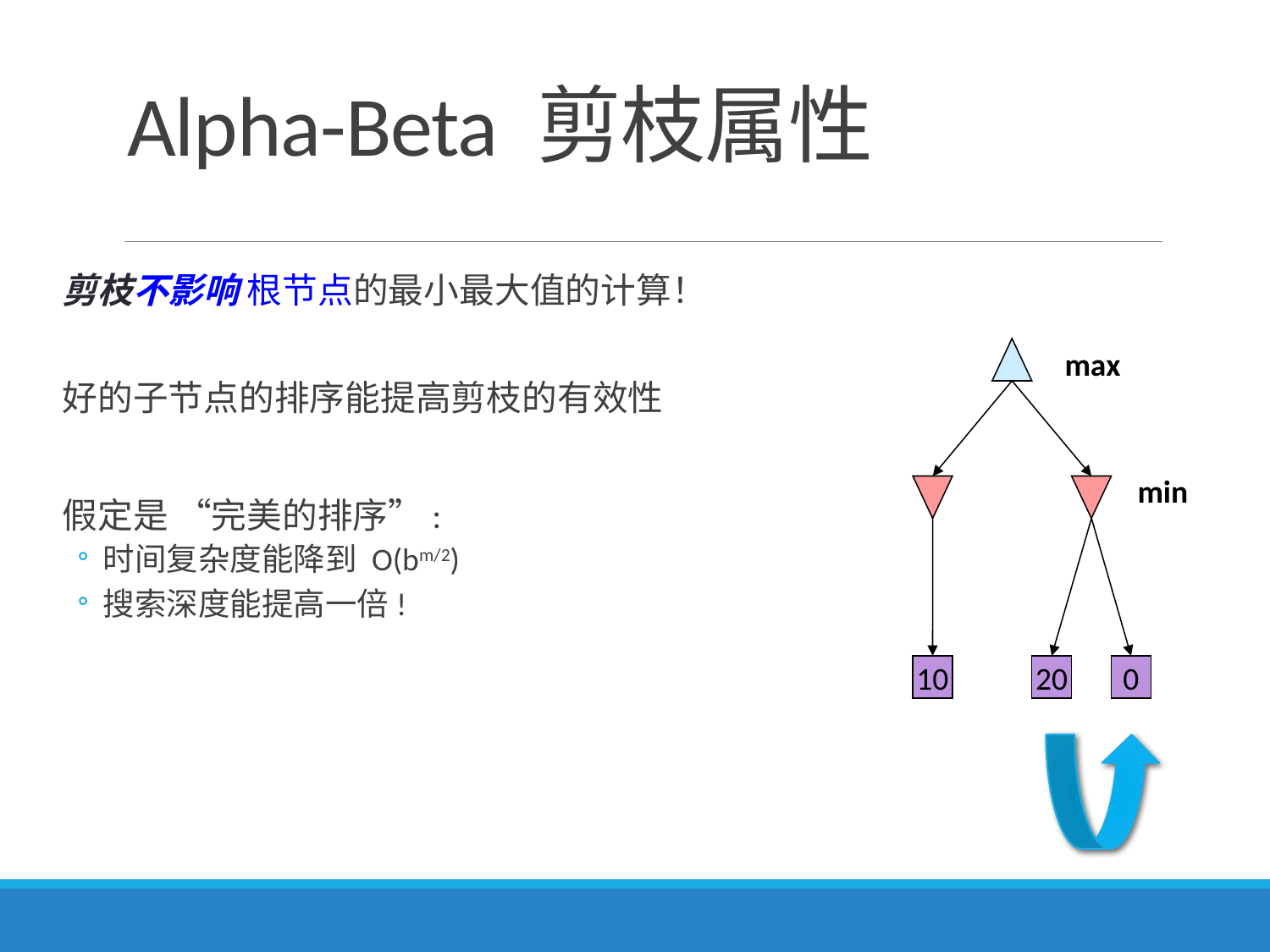

# Alpha-Beta 剪枝属性
剪枝不影响 根节点的最小最大值的计算！

好的子节点的排序能提高剪枝的有效性

假定是 “完美的排序”:
时间复杂度能降到 O(bm/2)
搜索深度能提高一倍!

max

min

10
20
0